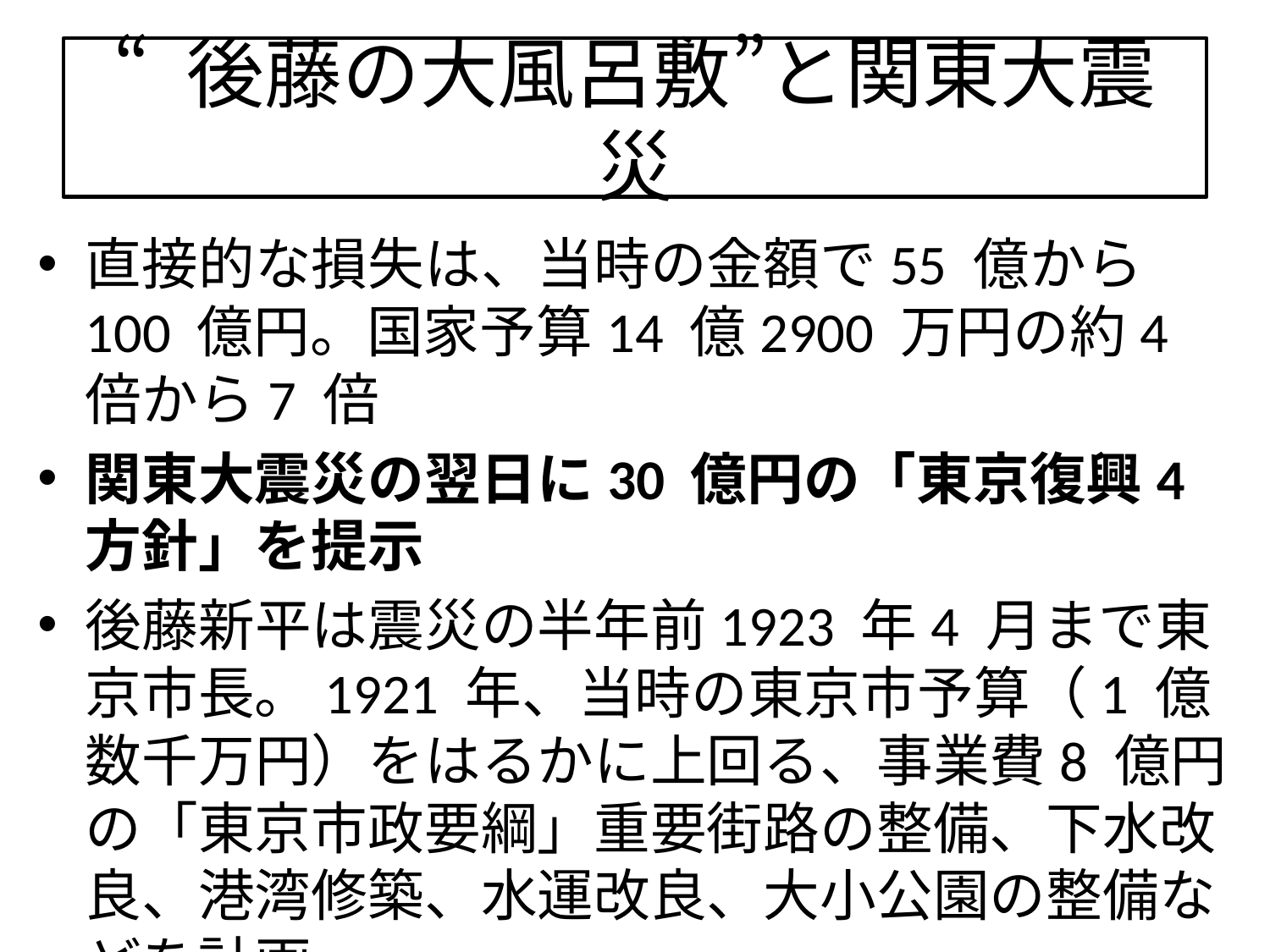

# “ 後藤の大風呂敷”と関東大震災
直接的な損失は、当時の金額で55 億から100 億円。国家予算14 億2900 万円の約4 倍から7 倍
関東大震災の翌日に30 億円の「東京復興4 方針」を提示
後藤新平は震災の半年前1923 年4 月まで東京市長。1921 年、当時の東京市予算（1 億数千万円）をはるかに上回る、事業費8 億円の「東京市政要綱」重要街路の整備、下水改良、港湾修築、水運改良、大小公園の整備などを計画